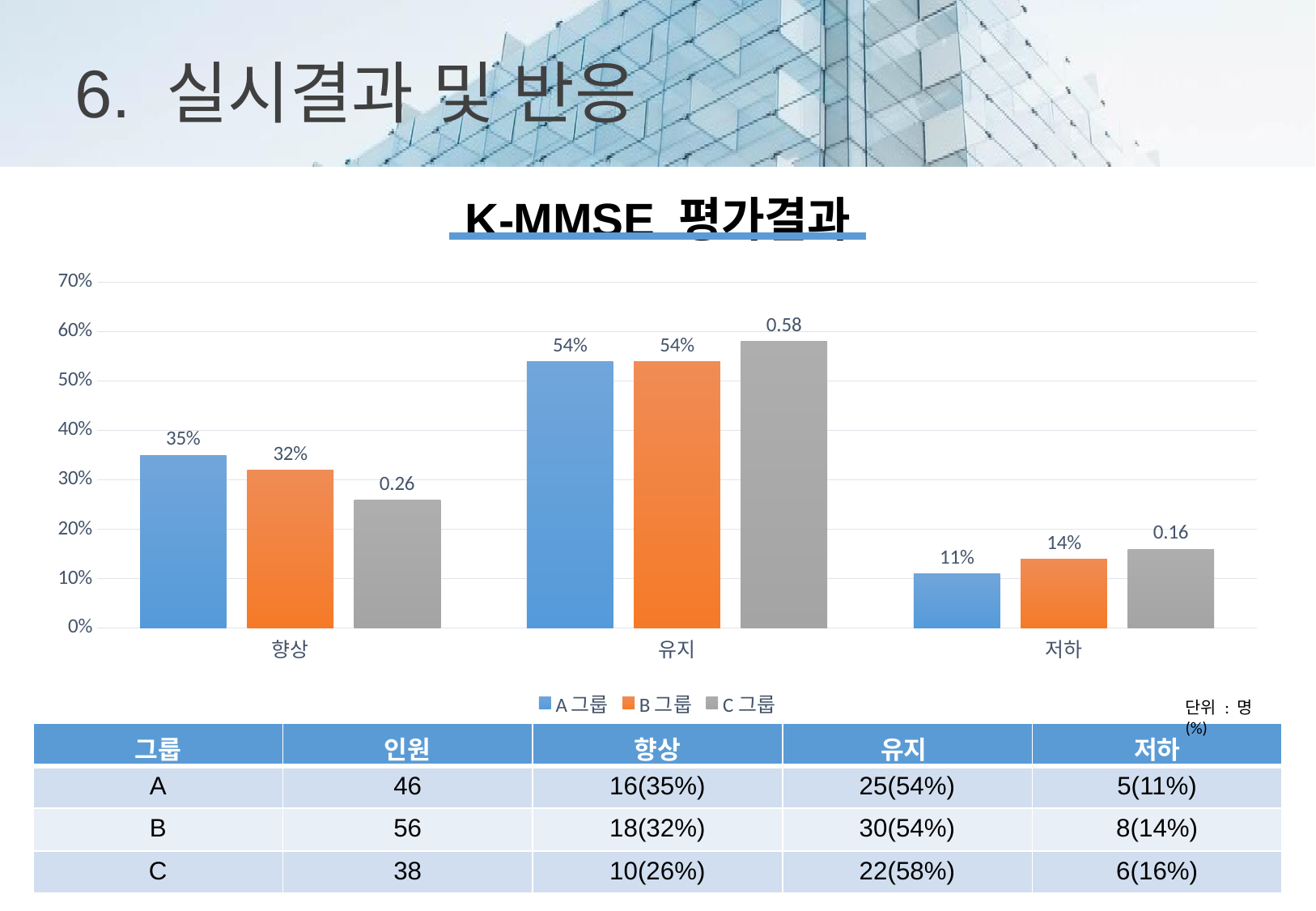

6. 실시결과 및 반응

### Chart: K-MMSE 평가결과

| Category | A그룹 | B그룹 | C그룹 |
|---|---|---|---|
| 향상 | 0.35 | 0.32 | 0.26 |
| 유지 | 0.54 | 0.54 | 0.58 |
| 저하 | 0.11 | 0.14 | 0.16 |
단위 : 명(%)
| 그룹 | 인원 | 향상 | 유지 | 저하 |
| --- | --- | --- | --- | --- |
| A | 46 | 16(35%) | 25(54%) | 5(11%) |
| B | 56 | 18(32%) | 30(54%) | 8(14%) |
| C | 38 | 10(26%) | 22(58%) | 6(16%) |